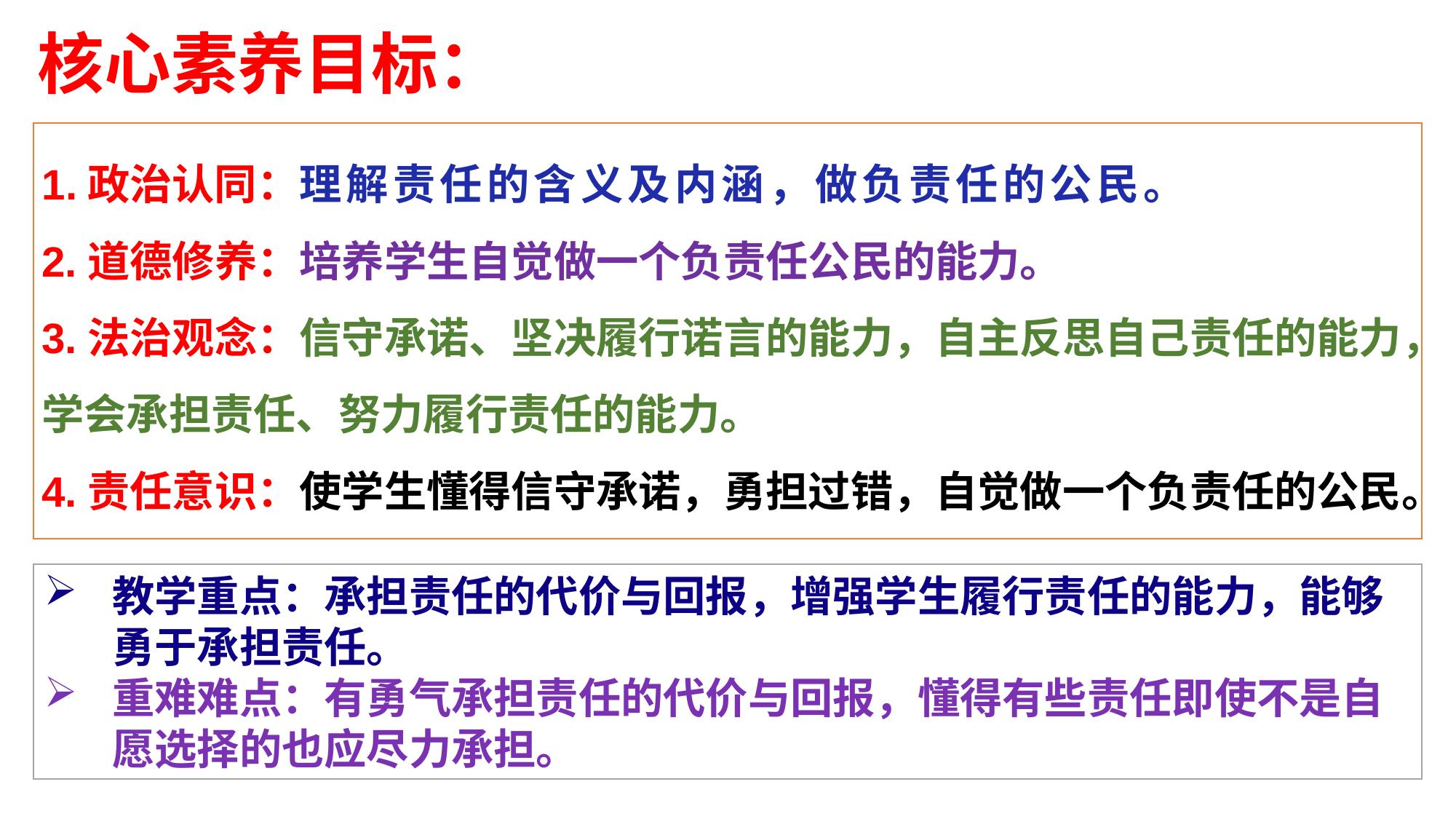

核心素养目标：
1.政治认同：理解责任的含义及内涵，做负责任的公民。
2.道德修养：培养学生自觉做一个负责任公民的能力。
3.法治观念：信守承诺、坚决履行诺言的能力，自主反思自己责任的能力，学会承担责任、努力履行责任的能力。
4.责任意识：使学生懂得信守承诺，勇担过错，自觉做一个负责任的公民。
教学重点：承担责任的代价与回报，增强学生履行责任的能力，能够勇于承担责任。
重难难点：有勇气承担责任的代价与回报，懂得有些责任即使不是自愿选择的也应尽力承担。